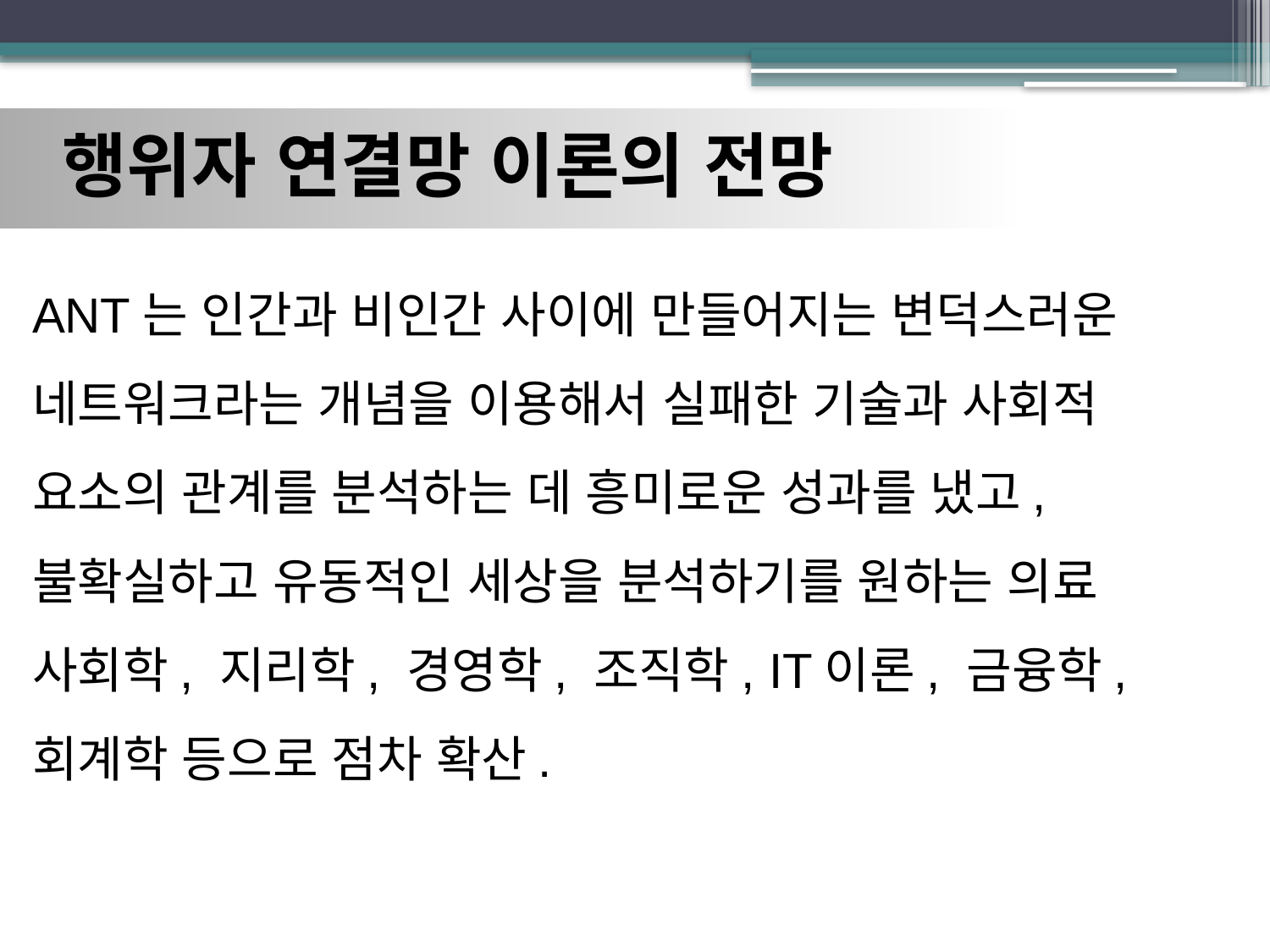

# 행위자 연결망 이론의 전망

ANT는 인간과 비인간 사이에 만들어지는 변덕스러운
네트워크라는 개념을 이용해서 실패한 기술과 사회적
요소의 관계를 분석하는 데 흥미로운 성과를 냈고,
불확실하고 유동적인 세상을 분석하기를 원하는 의료
사회학, 지리학, 경영학, 조직학, IT이론, 금융학, 회계학 등으로 점차 확산.